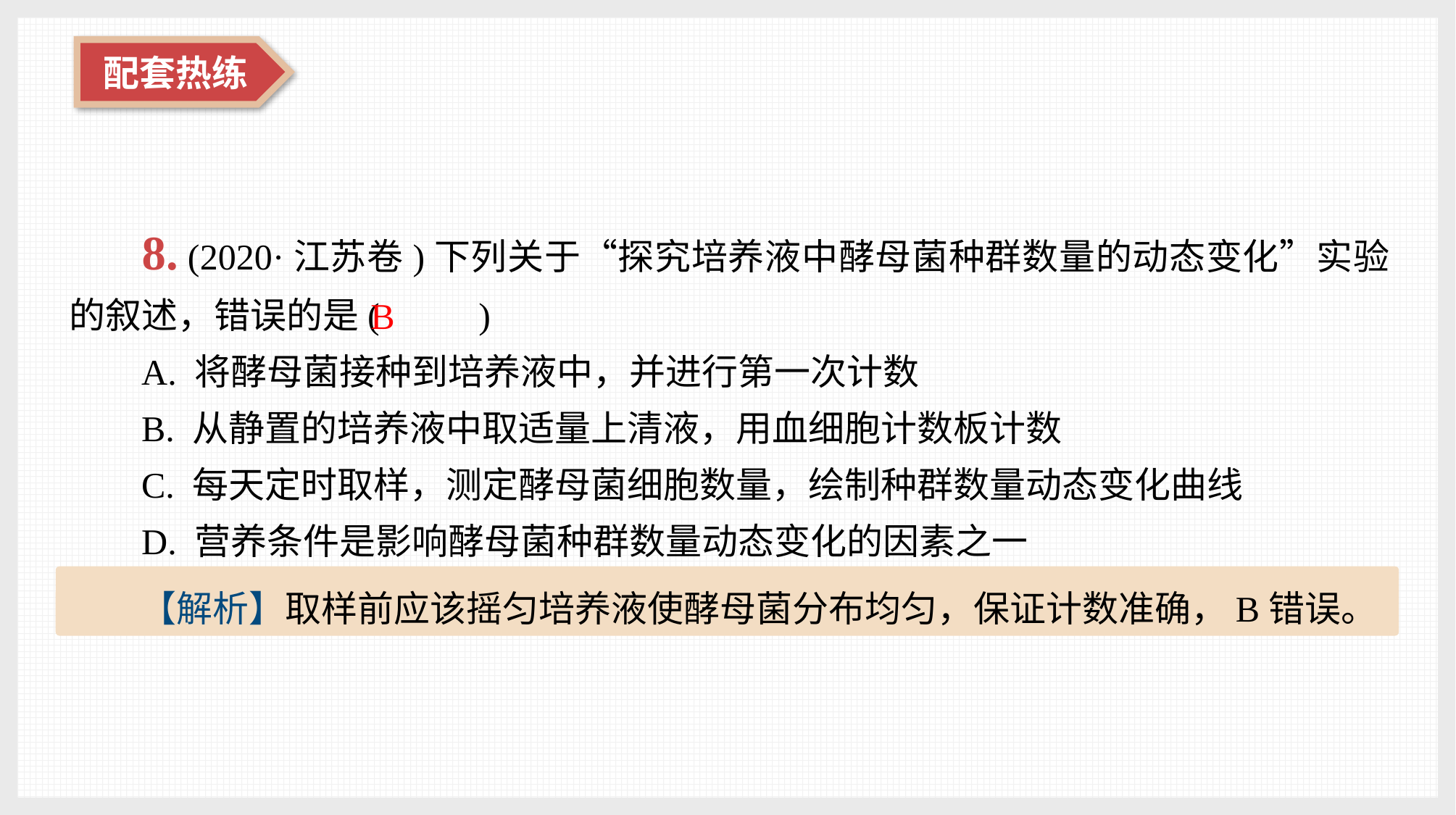

8. (2020·江苏卷)下列关于“探究培养液中酵母菌种群数量的动态变化”实验的叙述，错误的是(　 　)
A. 将酵母菌接种到培养液中，并进行第一次计数
B. 从静置的培养液中取适量上清液，用血细胞计数板计数
C. 每天定时取样，测定酵母菌细胞数量，绘制种群数量动态变化曲线
D. 营养条件是影响酵母菌种群数量动态变化的因素之一
B
【解析】取样前应该摇匀培养液使酵母菌分布均匀，保证计数准确，B错误。